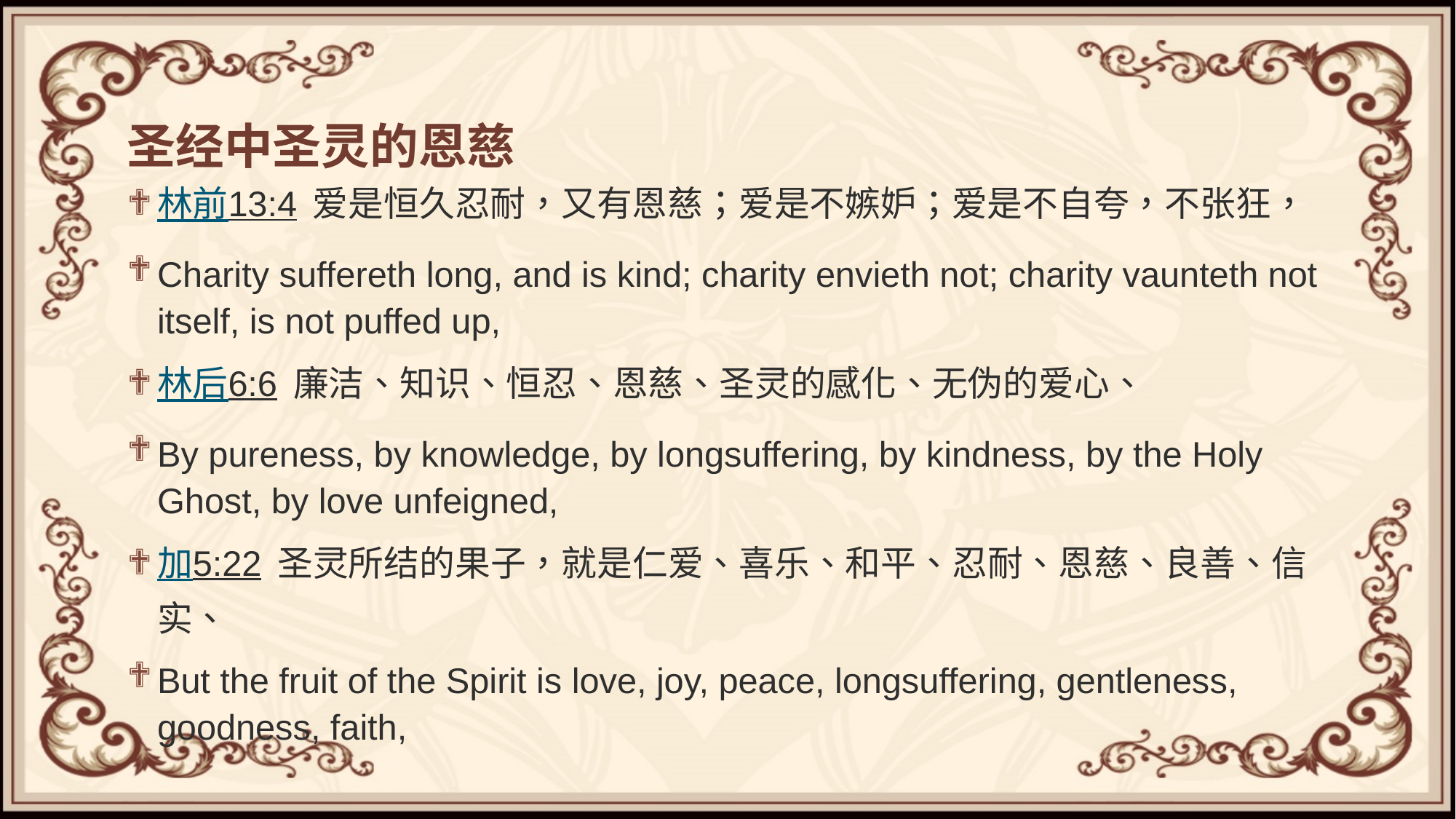

# 圣经中圣灵的恩慈
林前13:4 爱是恒久忍耐，又有恩慈；爱是不嫉妒；爱是不自夸，不张狂，
Charity suffereth long, and is kind; charity envieth not; charity vaunteth not itself, is not puffed up,
林后6:6 廉洁、知识、恒忍、恩慈、圣灵的感化、无伪的爱心、
By pureness, by knowledge, by longsuffering, by kindness, by the Holy Ghost, by love unfeigned,
加5:22 圣灵所结的果子，就是仁爱、喜乐、和平、忍耐、恩慈、良善、信实、
But the fruit of the Spirit is love, joy, peace, longsuffering, gentleness, goodness, faith,